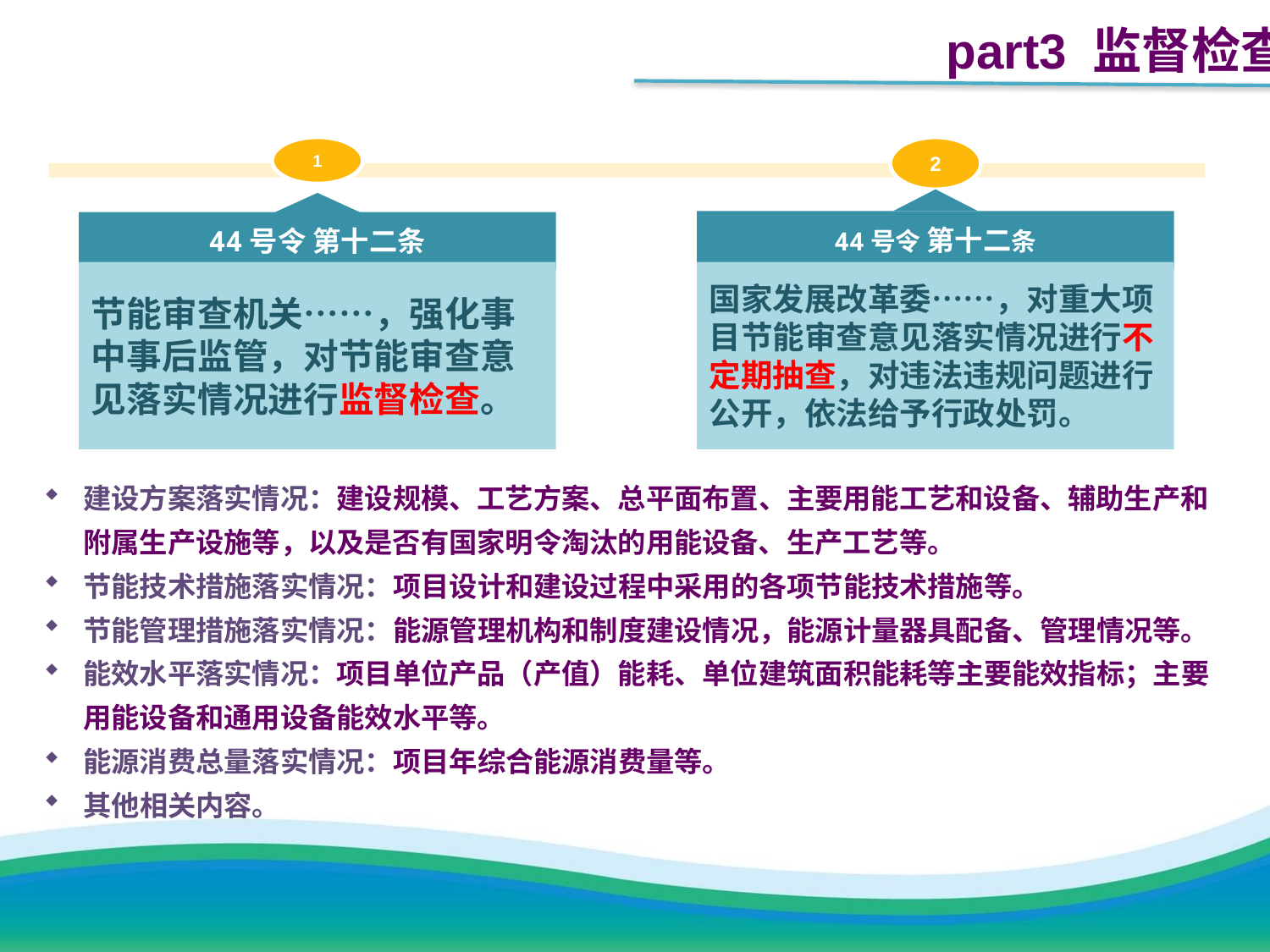

part3 监督检查

1

44号令 第十二条
节能审查机关……，强化事中事后监管，对节能审查意见落实情况进行监督检查。
2

44号令 第十二条
国家发展改革委……，对重大项目节能审查意见落实情况进行不定期抽查，对违法违规问题进行公开，依法给予行政处罚。

建设方案落实情况：建设规模、工艺方案、总平面布置、主要用能工艺和设备、辅助生产和附属生产设施等，以及是否有国家明令淘汰的用能设备、生产工艺等。
节能技术措施落实情况：项目设计和建设过程中采用的各项节能技术措施等。
节能管理措施落实情况：能源管理机构和制度建设情况，能源计量器具配备、管理情况等。
能效水平落实情况：项目单位产品（产值）能耗、单位建筑面积能耗等主要能效指标；主要用能设备和通用设备能效水平等。
能源消费总量落实情况：项目年综合能源消费量等。
其他相关内容。